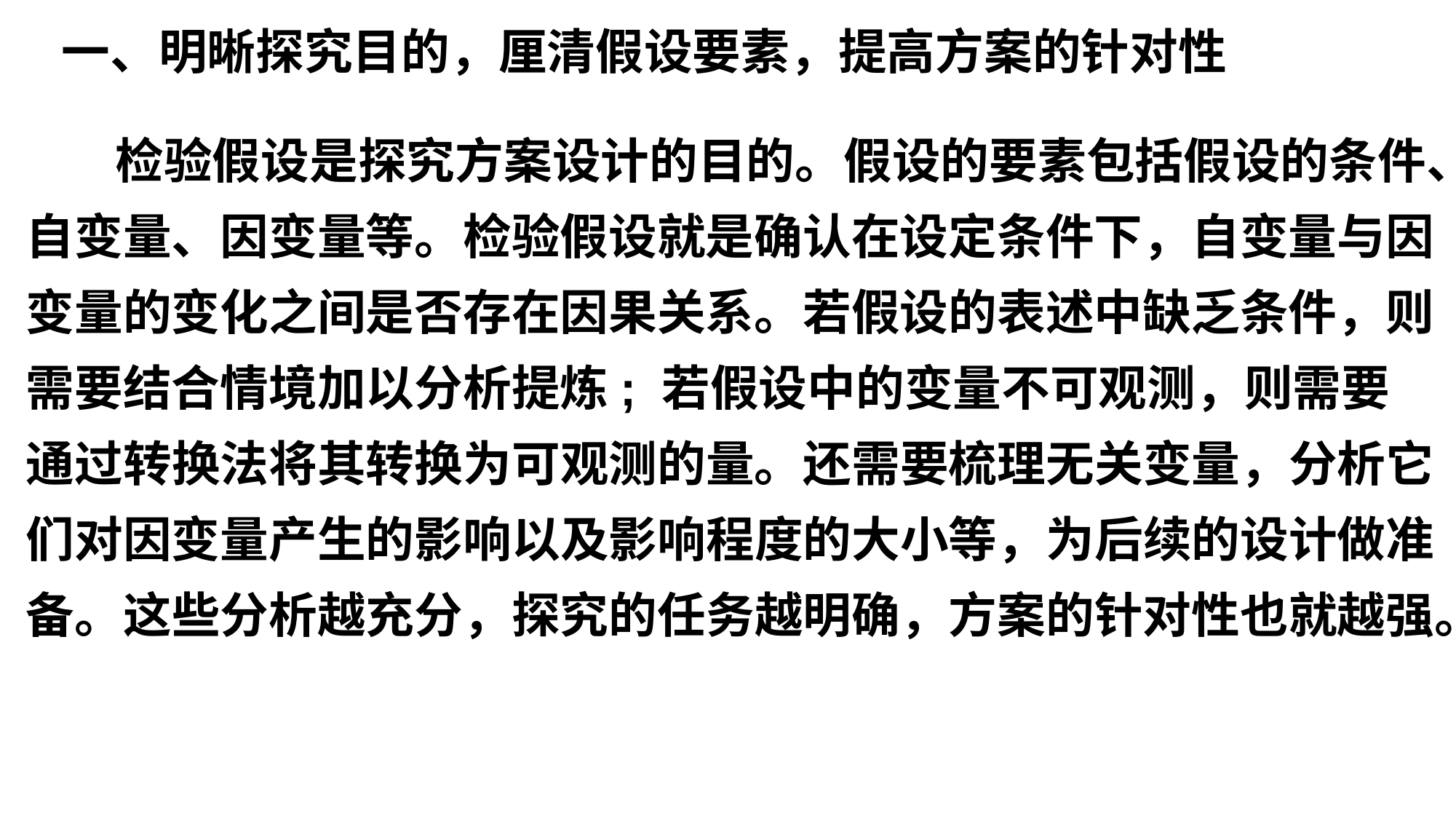

一、明晰探究目的，厘清假设要素，提高方案的针对性
       检验假设是探究方案设计的目的。假设的要素包括假设的条件、自变量、因变量等。检验假设就是确认在设定条件下，自变量与因变量的变化之间是否存在因果关系。若假设的表述中缺乏条件，则需要结合情境加以分析提炼; 若假设中的变量不可观测，则需要通过转换法将其转换为可观测的量。还需要梳理无关变量，分析它们对因变量产生的影响以及影响程度的大小等，为后续的设计做准备。这些分析越充分，探究的任务越明确，方案的针对性也就越强。